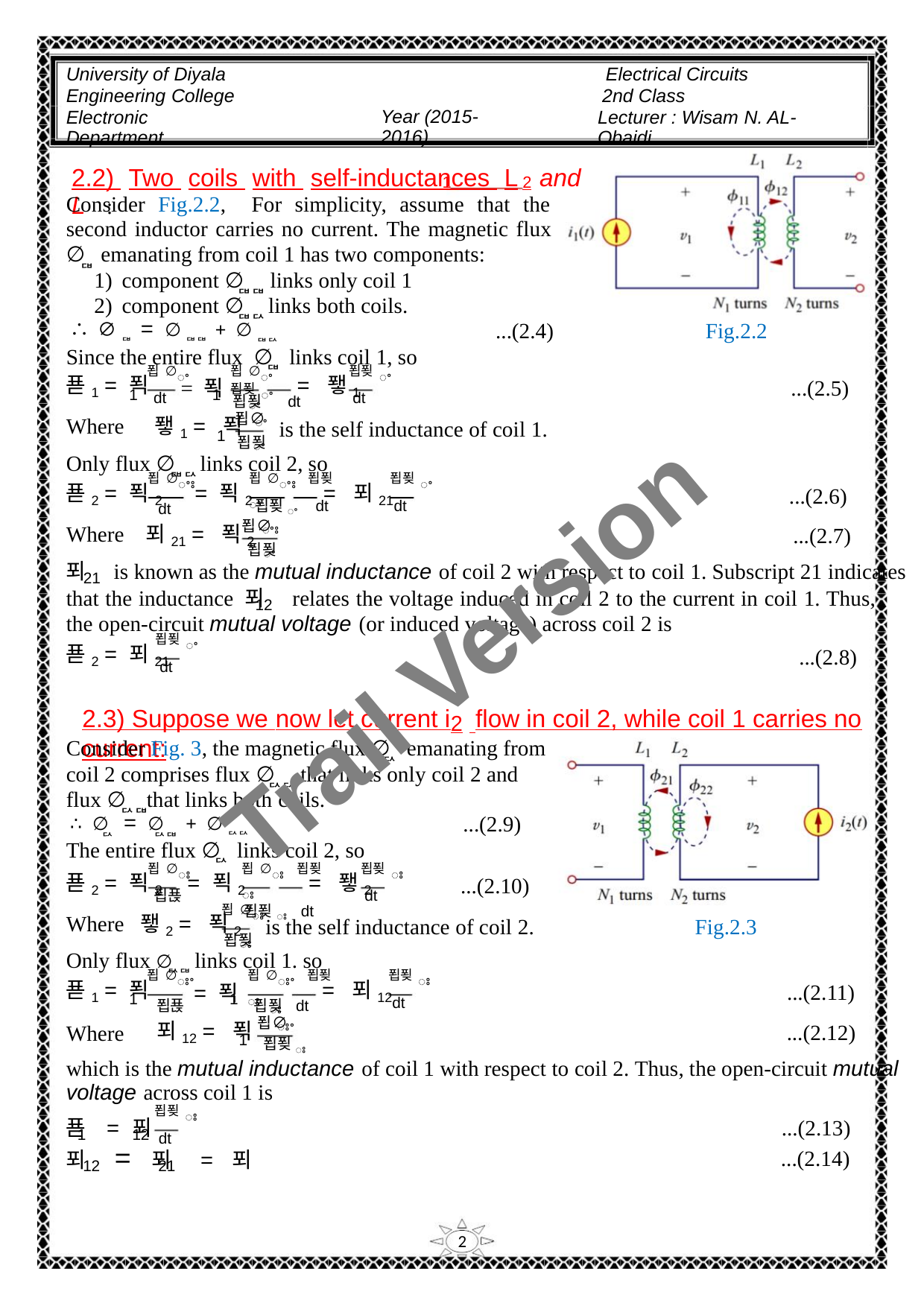

University of Diyala
Engineering College
Electronic Department
Electrical Circuits
2nd Class
Lecturer : Wisam N. AL-Obaidi
Year (2015-2016)
2.2) Two coils with self-inductances L and L :
1
2
Consider Fig.2.2, For simplicity, assume that the
second inductor carries no current. The magnetic flux
∅ emanating from coil 1 has two components:
ퟏ
1) component ∅ links only coil 1
ퟏퟏ
2) component ∅ links both coils.
ퟏퟐ
∴ ∅ퟏ = ∅ퟏퟏ + ∅ퟏퟐ
Since the entire flux ∅ links coil 1, so
...(2.4)
Fig.2.2
ퟏ
푑∅ꢀ
dt
푑∅ꢀ 푑푖ꢀ
푑푖ꢀ
dt
푣1 = 푁
= 푁
= 퐿1
...(2.5)
1
1
푑푖 dt
ꢀ
푑∅
ꢀ
Where 퐿1 = 푁
is the self inductance of coil 1.
1
푑푖
ꢀ
Only flux ∅ links coil 2, so
ퟏퟐ
푑∅ꢀꢁ
푑∅ꢀꢁ 푑푖ꢀ
푑푖ꢀ
dt
푣2 = 푁2
= 푁2
= 푀21
...(2.6)
...(2.7)
dt
푑푖ꢀ dt
푑∅
ꢀꢁ
Where 푀21 = 푁2
푑푖
ꢀ
푀 is known as the mutual inductance of coil 2 with respect to coil 1. Subscript 21 indicates
21
that the inductance 푀 relates the voltage induced in coil 2 to the current in coil 1. Thus,
Trail Version
Trail Version
Trail Version
Trail Version
Trail Version
Trail Version
Trail Version
Trail Version
Trail Version
Trail Version
Trail Version
Trail Version
Trail Version
12
the open-circuit mutual voltage (or induced voltage) across coil 2 is
푑푖ꢀ
dt
푣2 = 푀21
...(2.8)
2.3) Suppose we now let current i2  flow in coil 2, while coil 1 carries no current:
Consider Fig. 3, the magnetic flux ∅ emanating from
ퟐ
coil 2 comprises flux ∅ that links only coil 2 and
ퟐퟐ
flux ∅ that links both coils.
ퟐퟏ
∴ ∅ = ∅ + ∅ퟐퟐ
...(2.9)
ퟐ
ퟐퟏ
The entire flux ∅ links coil 2, so
ퟐ
푑∅ꢁ
푑푡
푑∅ꢁ 푑푖ꢁ
푑푖ꢁ dt
푑푖ꢁ
dt
푣2 = 푁2
= 푁2
= 퐿2
...(2.10)
푑∅ꢁ
Where 퐿2 = 푁2
is the self inductance of coil 2.
Fig.2.3
푑푖
ꢁ
Only flux ∅ links coil 1. so
ퟐퟏ
푑∅ꢁꢀ
푑∅ꢁꢀ 푑푖ꢁ
푑푖ꢁ
dt
푣1 = 푁
= 푁
= 푀12
...(2.11)
...(2.12)
1
1
푑푡
푑푖
dt
ꢁ
푑∅
ꢁꢀ
푀12 = 푁
Where
1
푑푖ꢁ
which is the mutual inductance of coil 1 with respect to coil 2. Thus, the open-circuit mutual
voltage across coil 1 is
푑푖ꢁ
dt
푣 = 푀
...(2.13)
...(2.14)
1
12
푀 = 푀 = 푀
12
21
2